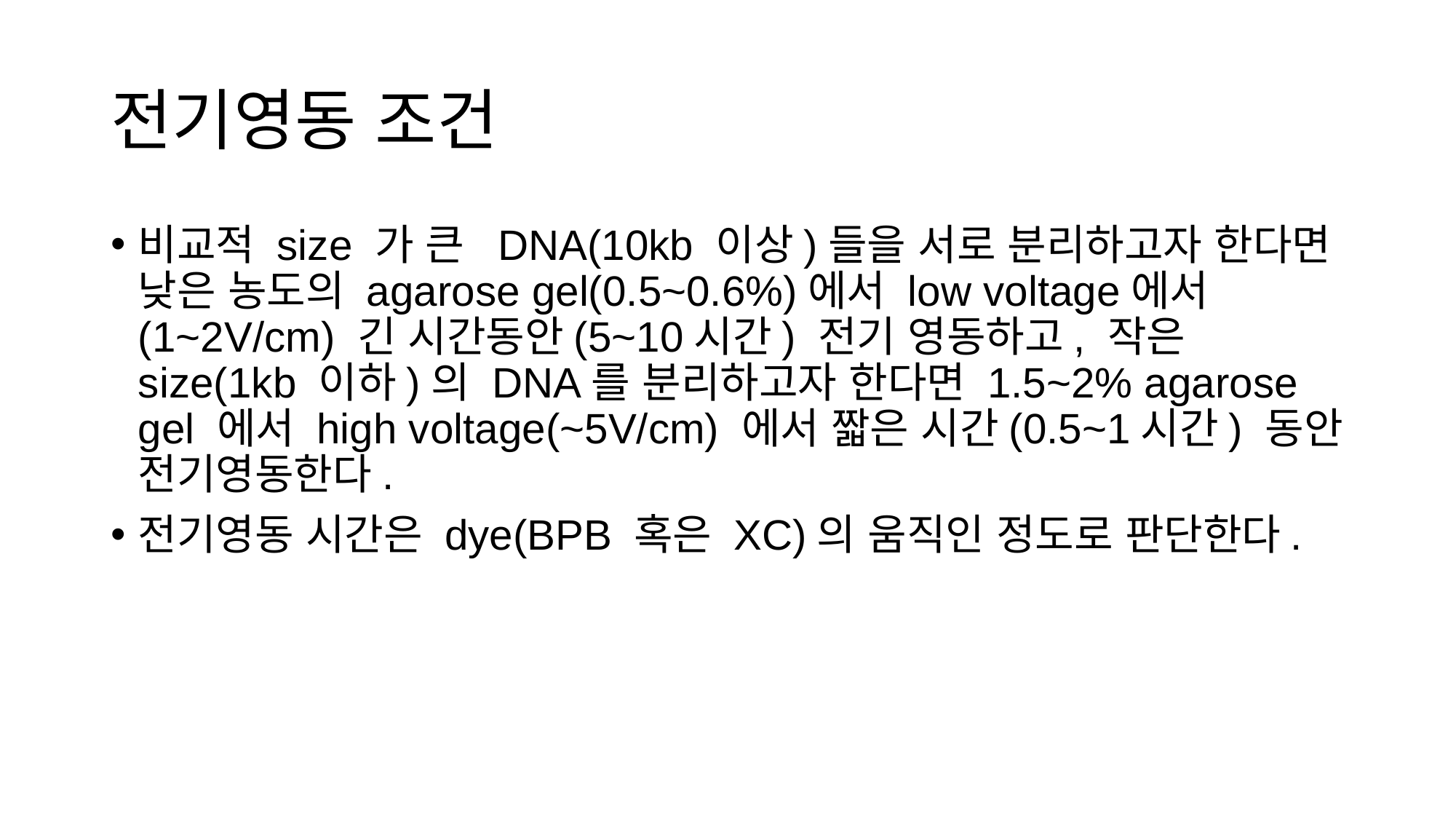

# 전기영동 조건
비교적 size 가 큰  DNA(10kb 이상)들을 서로 분리하고자 한다면 낮은 농도의 agarose gel(0.5~0.6%)에서 low voltage에서 (1~2V/cm) 긴 시간동안(5~10시간) 전기 영동하고, 작은 size(1kb 이하)의 DNA를 분리하고자 한다면 1.5~2% agarose gel 에서 high voltage(~5V/cm) 에서 짧은 시간(0.5~1시간) 동안 전기영동한다.
전기영동 시간은 dye(BPB 혹은 XC)의 움직인 정도로 판단한다.